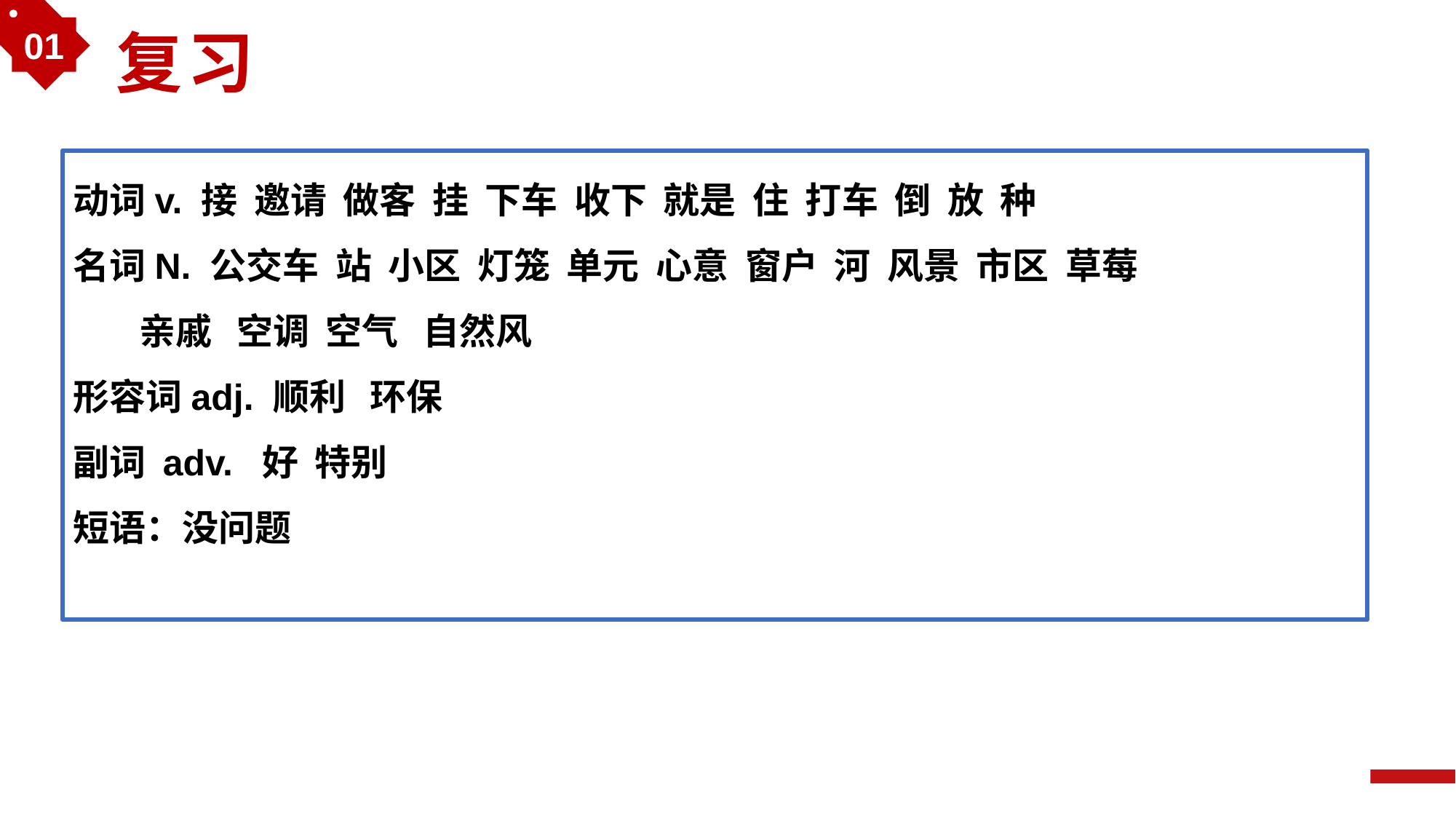

01
复习
动词v. 接  邀请  做客  挂  下车  收下  就是  住  打车  倒  放  种
名词N. 公交车  站  小区  灯笼  单元  心意  窗户  河  风景  市区  草莓
       亲戚   空调  空气   自然风
形容词adj. 顺利   环保
副词 adv.  好  特别
短语：没问题